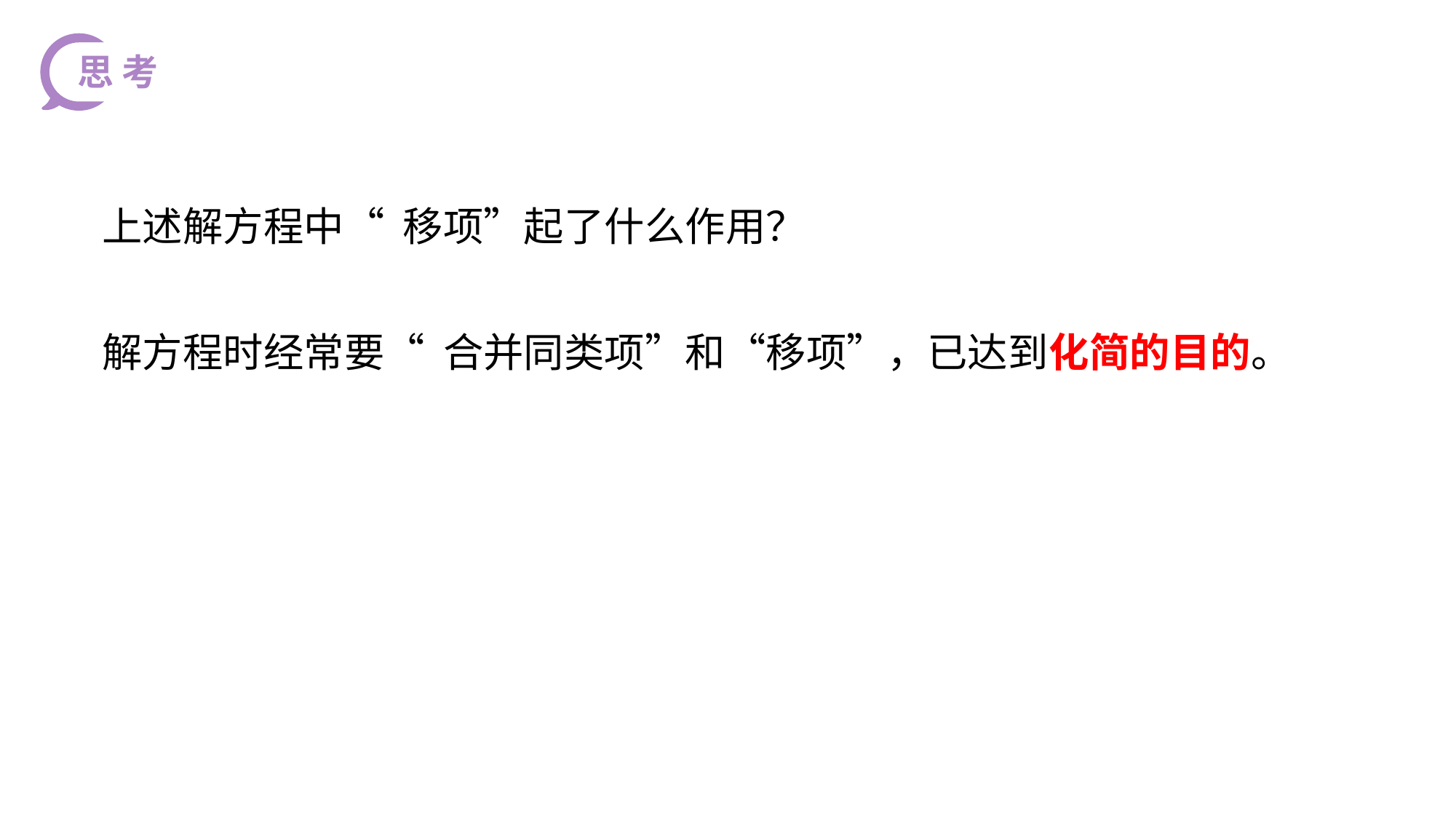

思 考
上述解方程中“  移项”起了什么作用？
解方程时经常要“  合并同类项”和“移项”，已达到化简的目的。